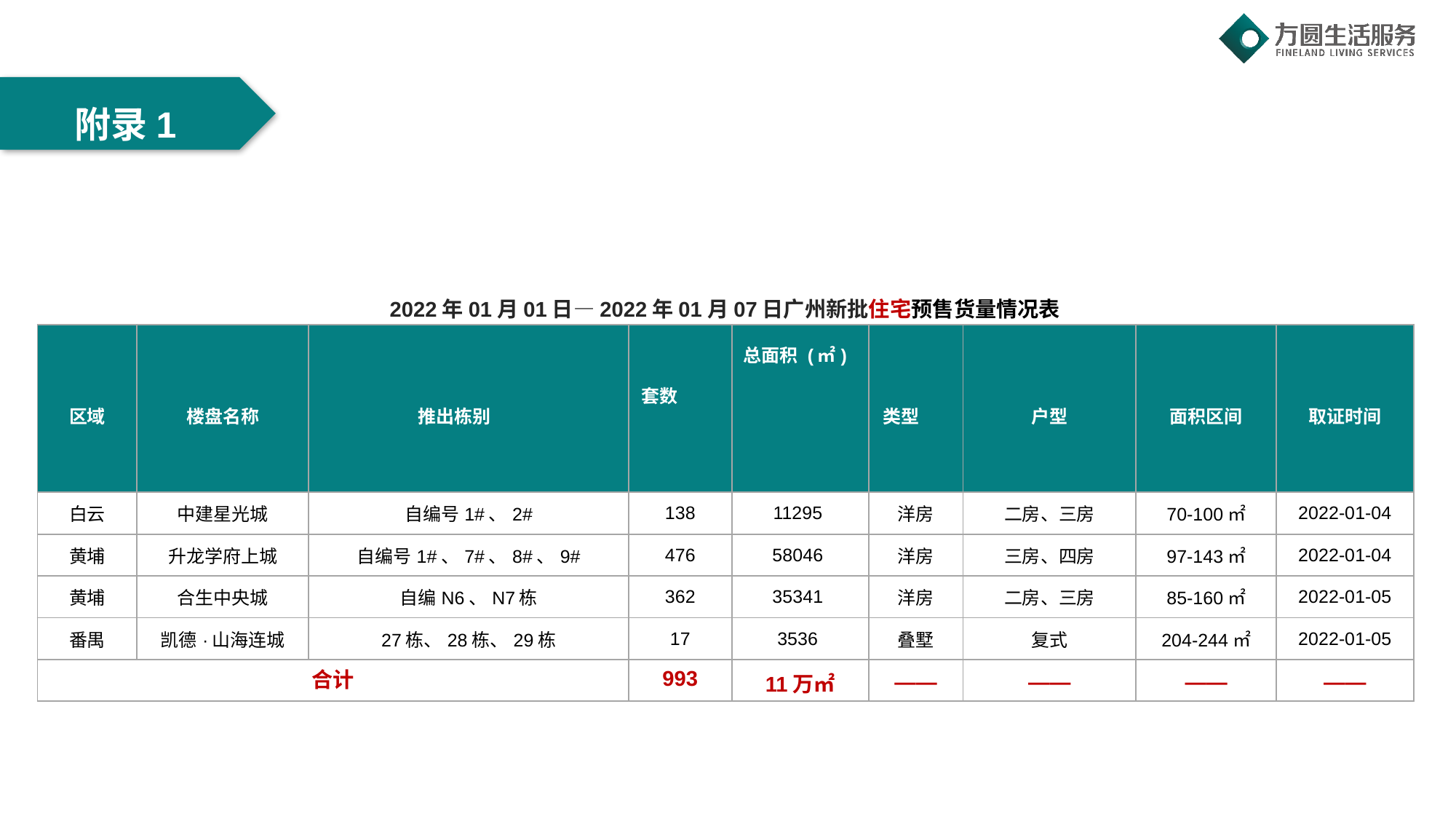

附录1
2022年01月01日—2022年01月07日广州新批住宅预售货量情况表
| 区域 | 楼盘名称 | 推出栋别 | 套数 | 总面积 (㎡) | 类型 | 户型 | 面积区间 | 取证时间 |
| --- | --- | --- | --- | --- | --- | --- | --- | --- |
| 白云 | 中建星光城 | 自编号1#、2# | 138 | 11295 | 洋房 | 二房、三房 | 70-100㎡ | 2022-01-04 |
| 黄埔 | 升龙学府上城 | 自编号1#、7#、8#、9# | 476 | 58046 | 洋房 | 三房、四房 | 97-143㎡ | 2022-01-04 |
| 黄埔 | 合生中央城 | 自编N6、N7栋 | 362 | 35341 | 洋房 | 二房、三房 | 85-160㎡ | 2022-01-05 |
| 番禺 | 凯德·山海连城 | 27栋、28栋、29栋 | 17 | 3536 | 叠墅 | 复式 | 204-244㎡ | 2022-01-05 |
| 合计 |  |  | 993 | 11万㎡ | —— | —— | —— | —— |